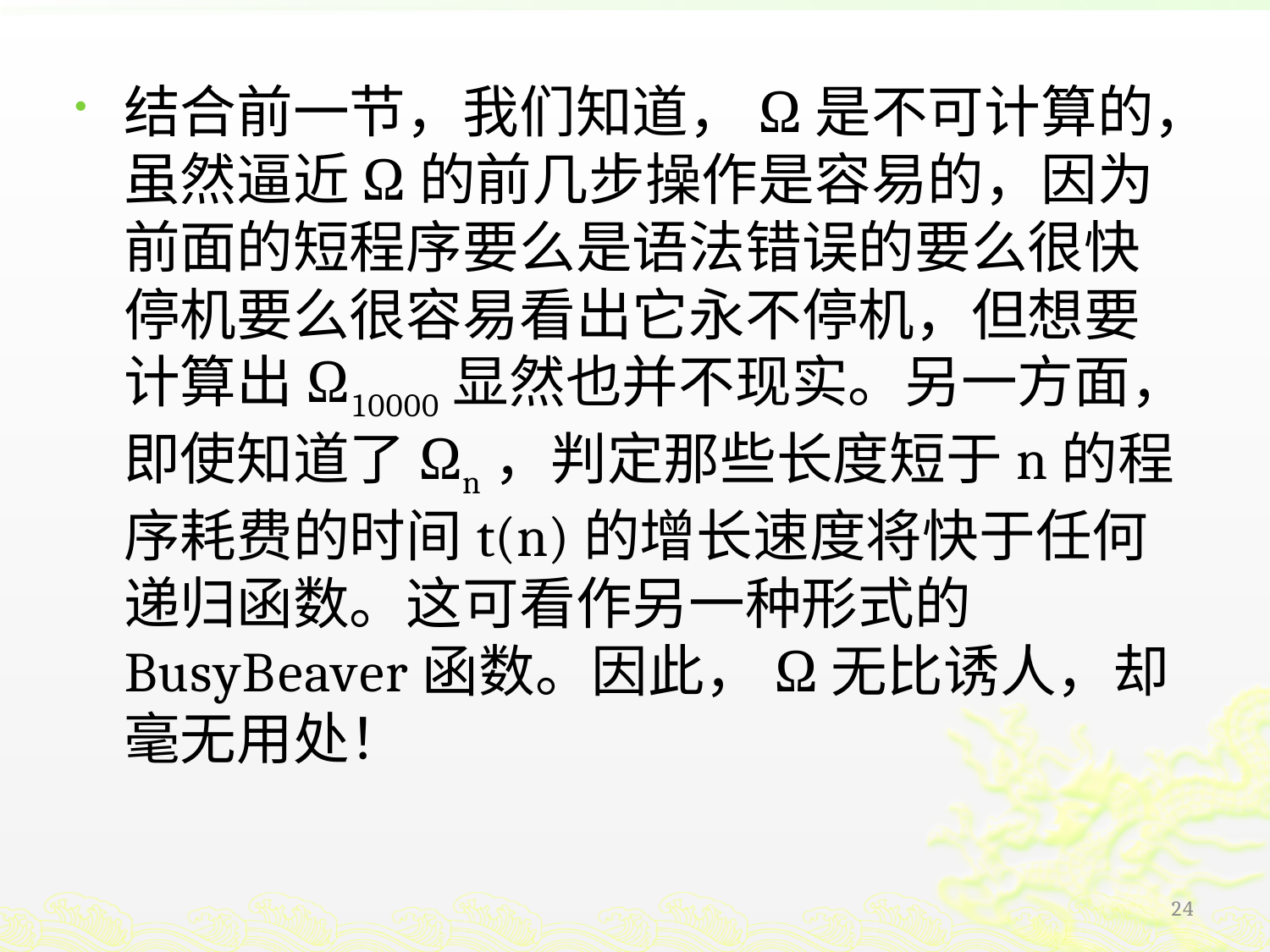

结合前一节，我们知道，Ω是不可计算的，虽然逼近Ω的前几步操作是容易的，因为前面的短程序要么是语法错误的要么很快停机要么很容易看出它永不停机，但想要计算出Ω10000显然也并不现实。另一方面，即使知道了Ωn，判定那些长度短于n的程序耗费的时间t(n)的增长速度将快于任何递归函数。这可看作另一种形式的BusyBeaver函数。因此，Ω无比诱人，却毫无用处！
24